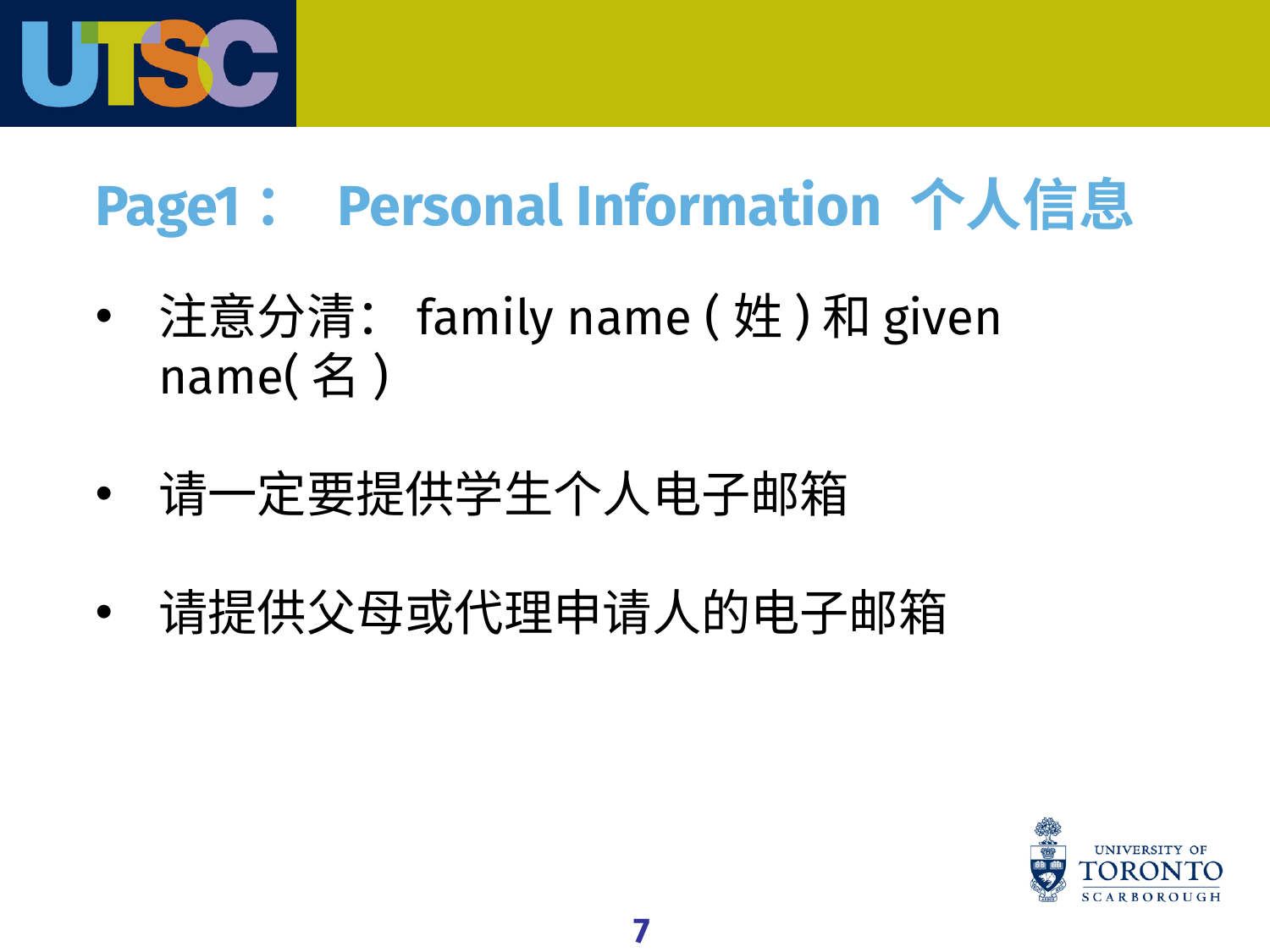

# Page1： Personal Information 个人信息
注意分清：family name (姓)和given name(名)

请一定要提供学生个人电子邮箱

请提供父母或代理申请人的电子邮箱
7